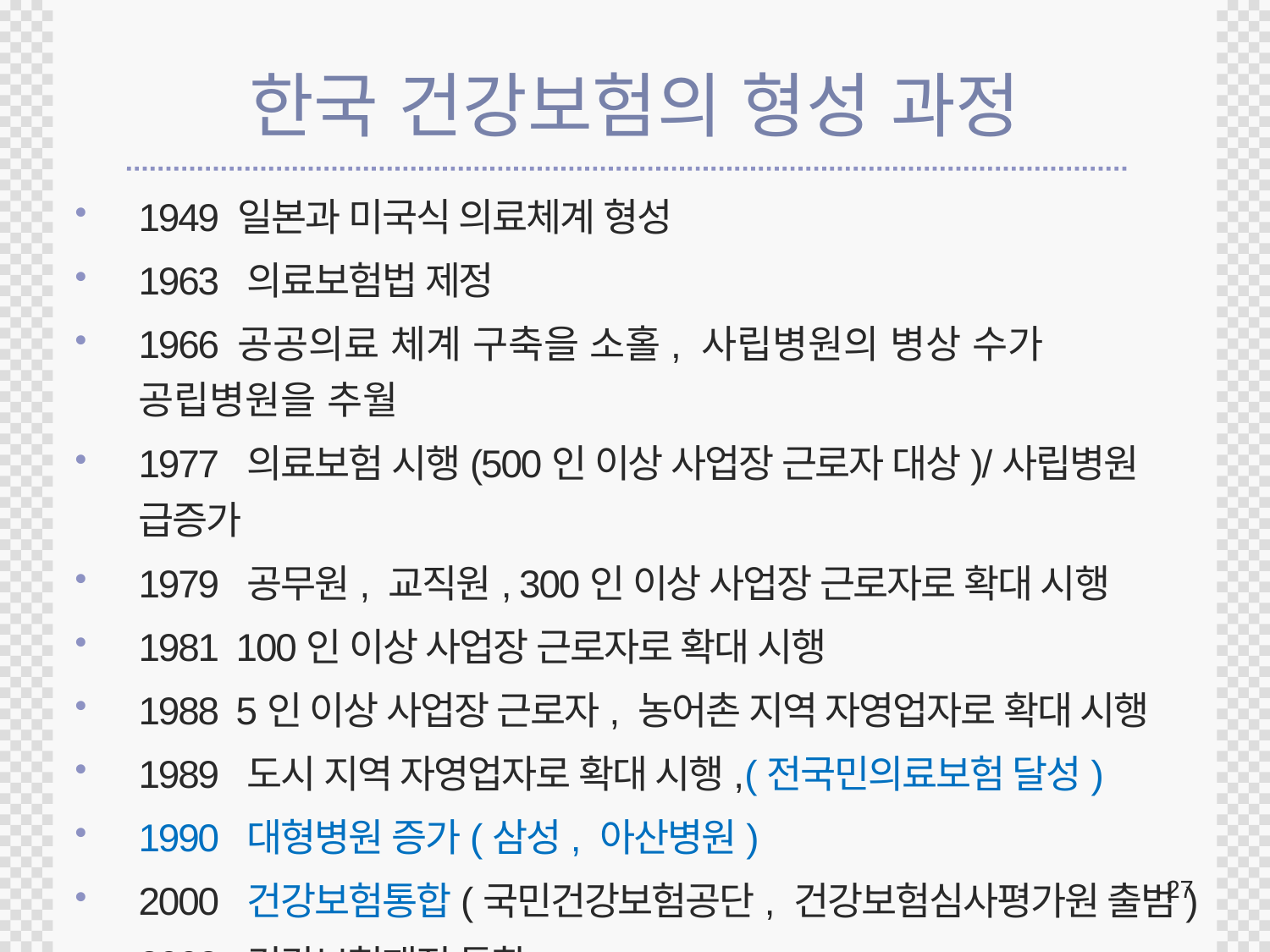

# 한국 건강보험의 형성 과정
1949 일본과 미국식 의료체계 형성
1963  의료보험법 제정
1966 공공의료 체계 구축을 소홀, 사립병원의 병상 수가 공립병원을 추월
1977  의료보험 시행(500인 이상 사업장 근로자 대상)/사립병원 급증가
1979  공무원, 교직원, 300인 이상 사업장 근로자로 확대 시행
1981  100인 이상 사업장 근로자로 확대 시행
1988  5인 이상 사업장 근로자, 농어촌 지역 자영업자로 확대 시행
1989  도시 지역 자영업자로 확대 시행,(전국민의료보험 달성)
1990  대형병원 증가(삼성, 아산병원)
2000  건강보험통합(국민건강보험공단, 건강보험심사평가원 출범)
2003  건강보험재정 통합
27